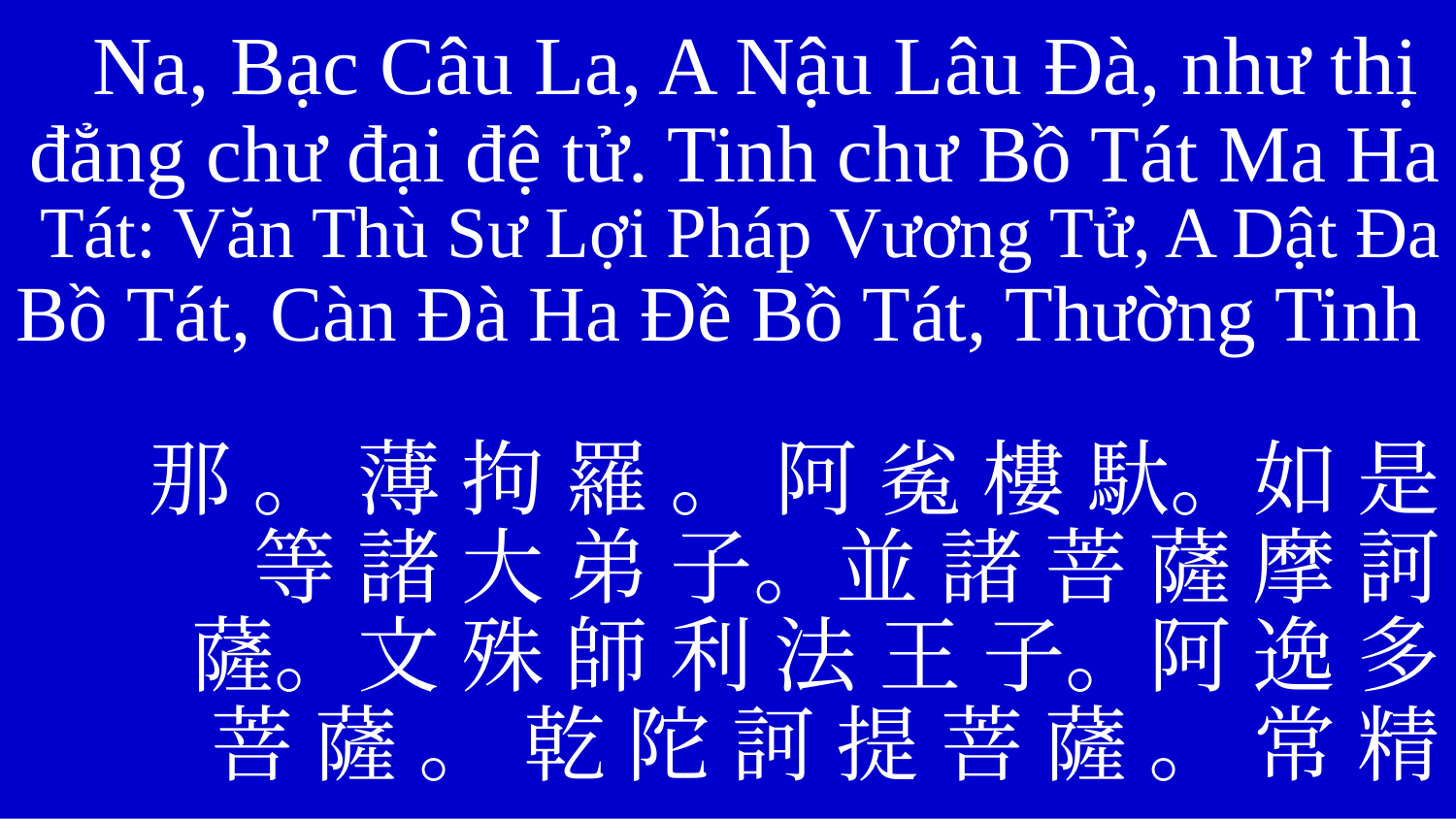

Na, Bạc Câu La, A Nậu Lâu Đà, như thị
đẳng chư đại đệ tử. Tinh chư Bồ Tát Ma Ha Tát: Văn Thù Sư Lợi Pháp Vương Tử, A Dật Đa
Bồ Tát, Càn Đà Ha Đề Bồ Tát, Thường Tinh

那 。 薄 拘 羅 。 阿 㝹 樓 馱。如 是
等 諸 大 弟 子。並 諸 菩 薩 摩 訶
薩。文 殊 師 利 法 王 子。阿 逸 多
菩 薩 。 乾 陀 訶 提 菩 薩 。 常 精